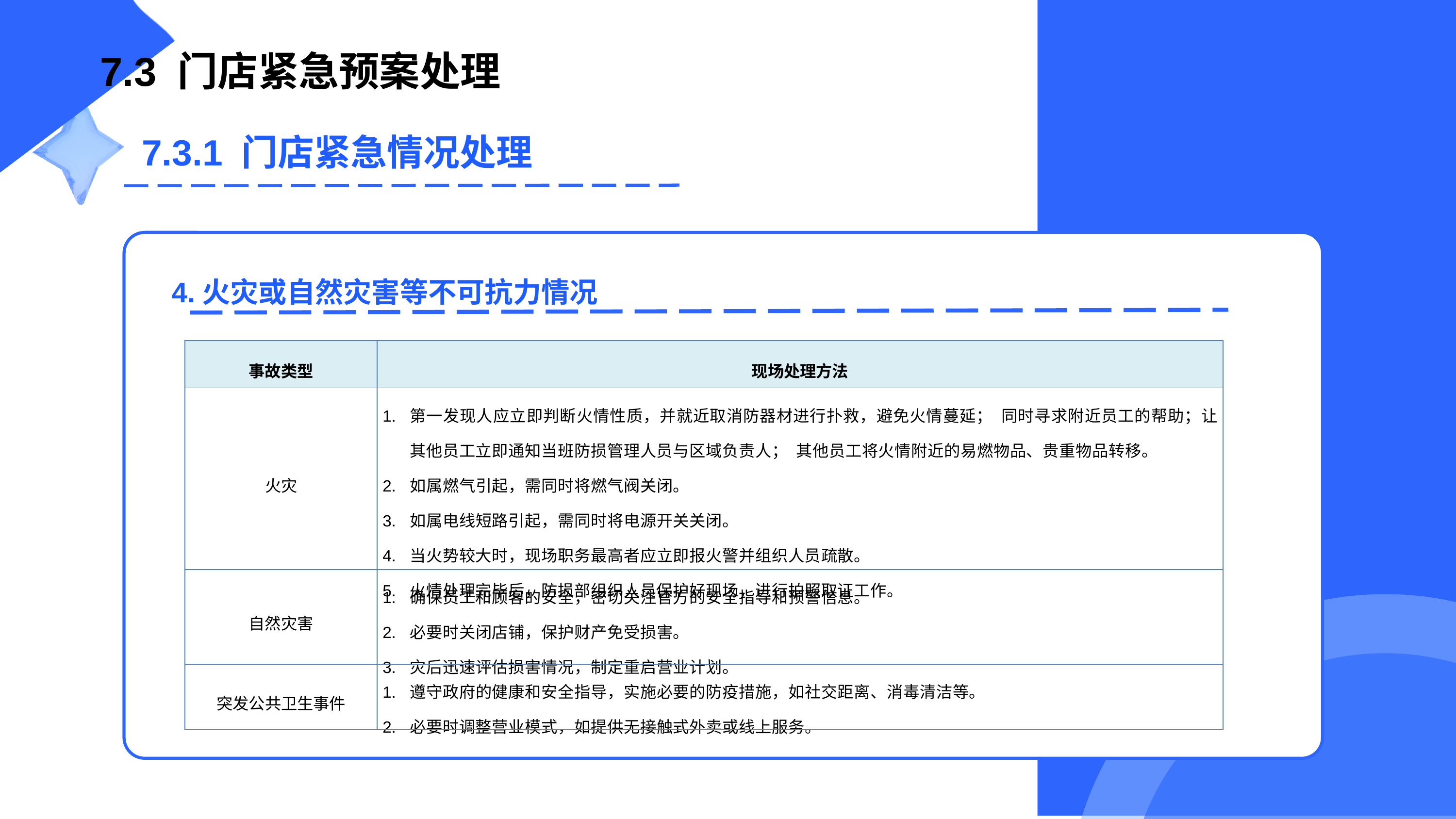

7.3 门店紧急预案处理

7.3.1 门店紧急情况处理

4.火灾或自然灾害等不可抗力情况

| 事故类型 | 现场处理方法 |
| --- | --- |
| 火灾 | 第一发现人应立即判断火情性质，并就近取消防器材进行扑救，避免火情蔓延；  同时寻求附近员工的帮助；让其他员工立即通知当班防损管理人员与区域负责人；  其他员工将火情附近的易燃物品、贵重物品转移。 如属燃气引起，需同时将燃气阀关闭。 如属电线短路引起，需同时将电源开关关闭。 当火势较大时，现场职务最高者应立即报火警并组织人员疏散。 火情处理完毕后，防损部组织人员保护好现场，进行拍照取证工作。 |
| 自然灾害 | 确保员工和顾客的安全，密切关注官方的安全指导和预警信息。 必要时关闭店铺，保护财产免受损害。 灾后迅速评估损害情况，制定重启营业计划。 |
| 突发公共卫生事件 | 遵守政府的健康和安全指导，实施必要的防疫措施，如社交距离、消毒清洁等。 必要时调整营业模式，如提供无接触式外卖或线上服务。 |